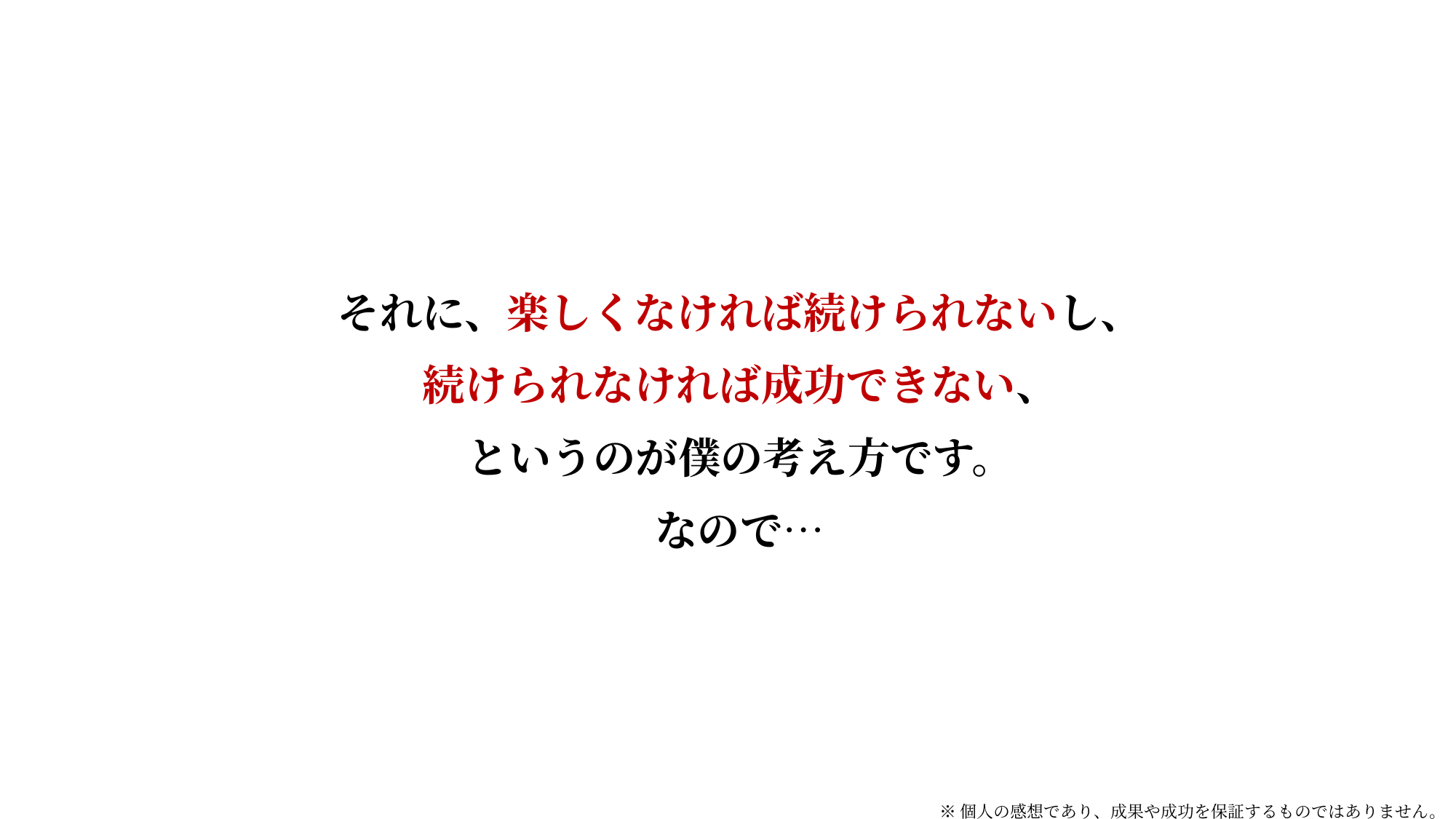

それに、楽しくなければ続けられないし、
続けられなければ成功できない、
というのが僕の考え方です。
なので…
※個人の感想であり、成果や成功を保証するものではありません。